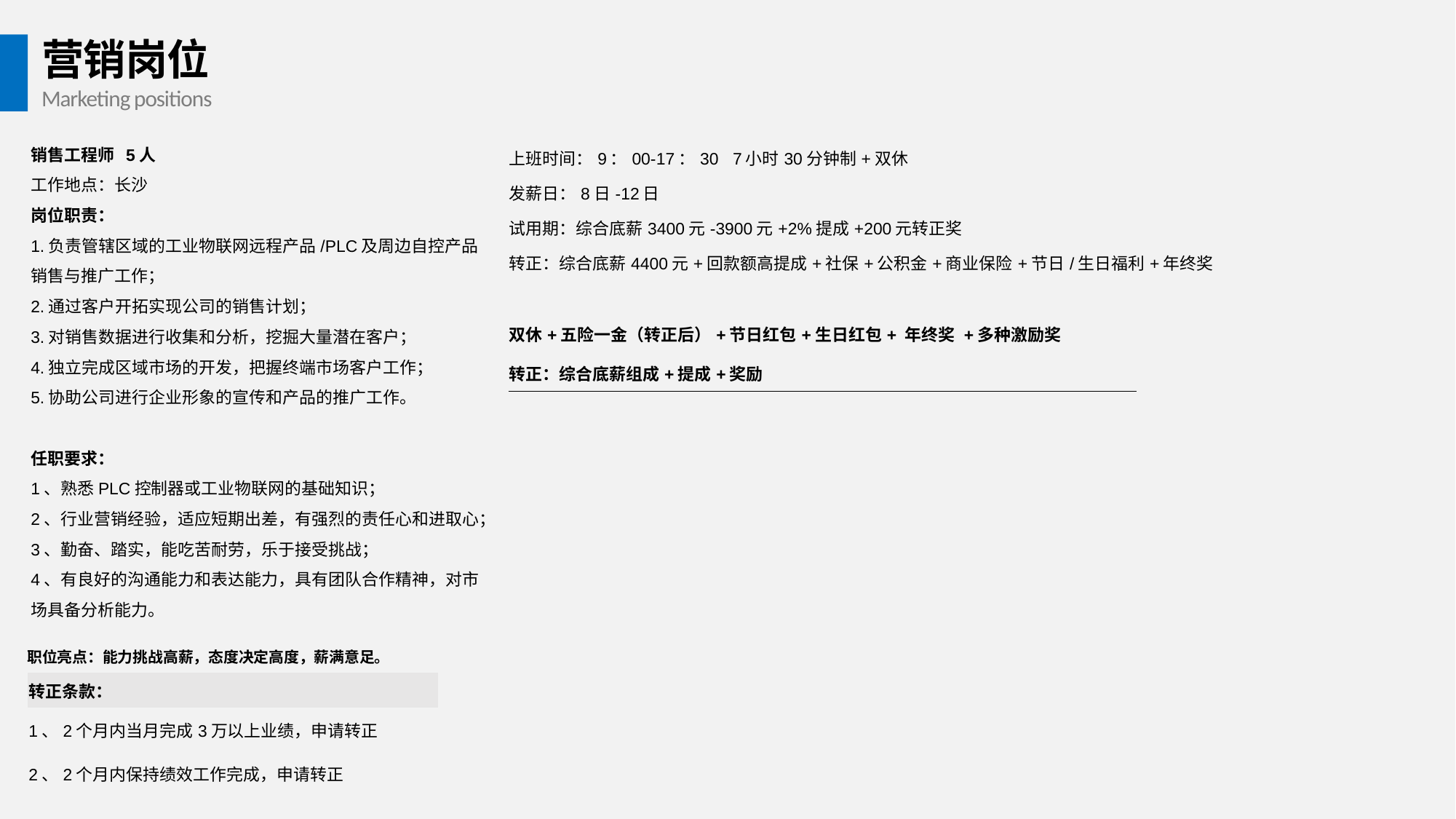

# 营销岗位 Marketing positions

销售工程师  5人
工作地点：长沙
岗位职责：
1.负责管辖区域的工业物联网远程产品/PLC及周边自控产品销售与推广工作；
2.通过客户开拓实现公司的销售计划；
3.对销售数据进行收集和分析，挖掘大量潜在客户；
4.独立完成区域市场的开发，把握终端市场客户工作；
5.协助公司进行企业形象的宣传和产品的推广工作。

任职要求：
1、熟悉PLC控制器或工业物联网的基础知识；
2、行业营销经验，适应短期出差，有强烈的责任心和进取心；
3、勤奋、踏实，能吃苦耐劳，乐于接受挑战；
4、有良好的沟通能力和表达能力，具有团队合作精神，对市场具备分析能力。
| 上班时间：9：00-17：30 7小时30分钟制+双休 |
| --- |
| 发薪日：8日-12日 |
| 试用期：综合底薪3400元-3900元+2%提成+200元转正奖 |
| 转正：综合底薪4400元+回款额高提成+社保+公积金+商业保险+节日/生日福利+年终奖 |
| 双休+五险一金（转正后）+节日红包+生日红包+ 年终奖 +多种激励奖 |  |
| --- | --- |
| 转正：综合底薪组成+提成+奖励 |  |
职位亮点：能力挑战高薪，态度决定高度，薪满意足。
| 转正条款： |
| --- |
| 1、2个月内当月完成3万以上业绩，申请转正 |
| 2、2个月内保持绩效工作完成，申请转正 |